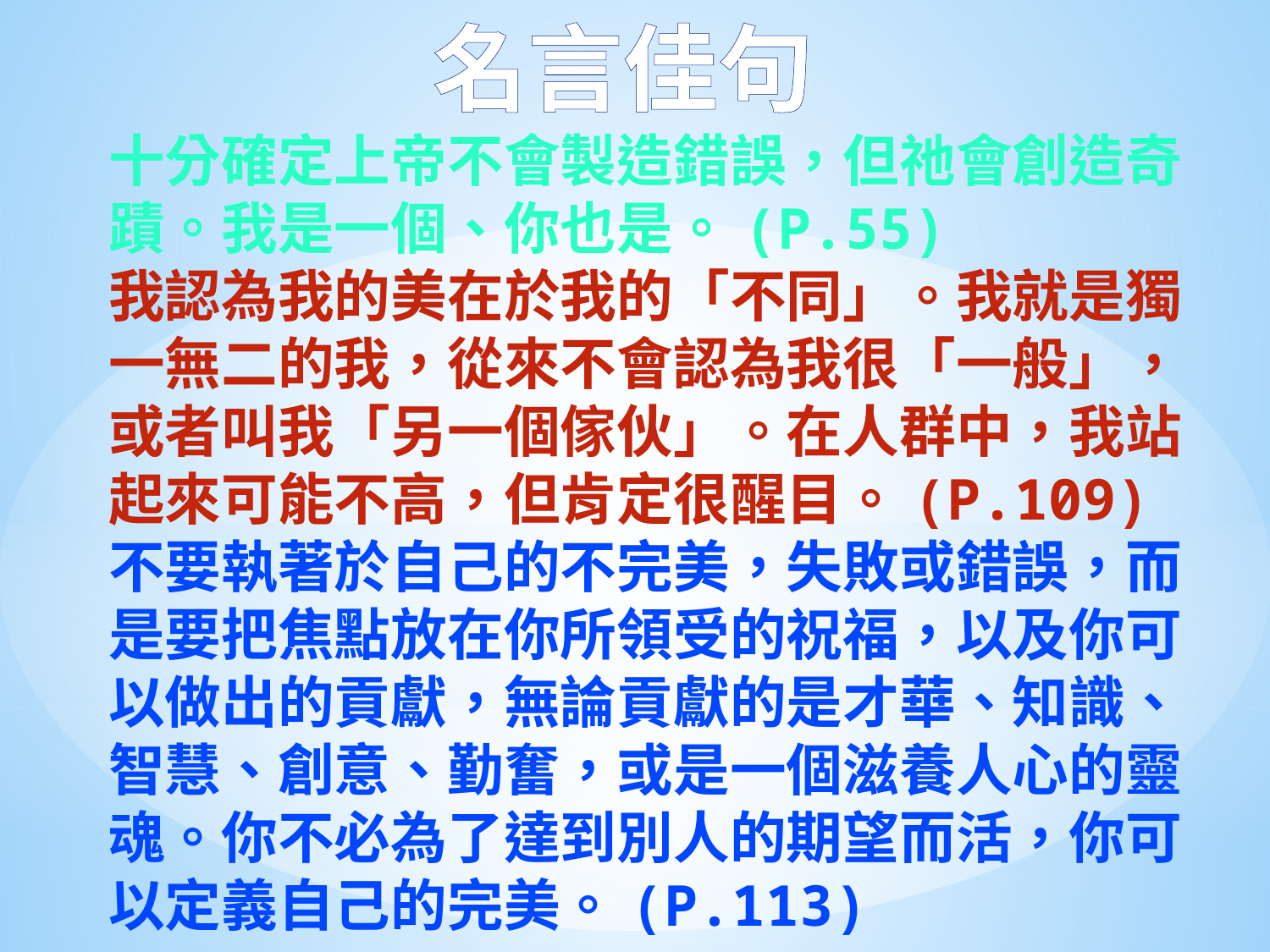

名言佳句
十分確定上帝不會製造錯誤，但祂會創造奇蹟。我是一個、你也是。(p.55)
我認為我的美在於我的「不同」。我就是獨一無二的我，從來不會認為我很「一般」，或者叫我「另一個傢伙」。在人群中，我站起來可能不高，但肯定很醒目。(p.109)
不要執著於自己的不完美，失敗或錯誤，而是要把焦點放在你所領受的祝福，以及你可以做出的貢獻，無論貢獻的是才華、知識、智慧、創意、勤奮，或是一個滋養人心的靈魂。你不必為了達到別人的期望而活，你可以定義自己的完美。(p.113)